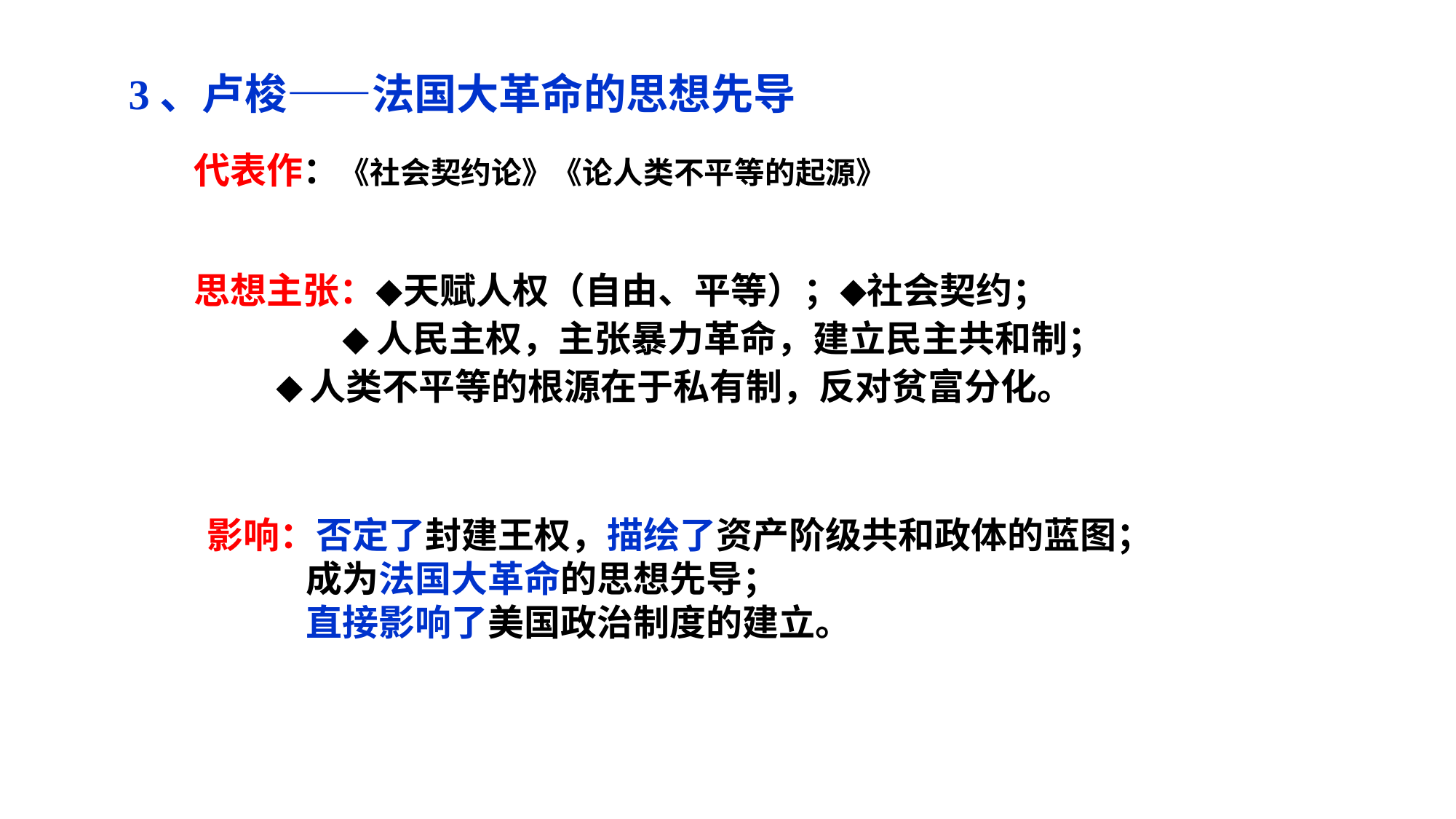

3、卢梭——法国大革命的思想先导
代表作：《社会契约论》《论人类不平等的起源》
思想主张：◆天赋人权（自由、平等）；◆社会契约；
                        ◆人民主权，主张暴力革命，建立民主共和制；
          ◆人类不平等的根源在于私有制，反对贫富分化。
影响：否定了封建王权，描绘了资产阶级共和政体的蓝图；
           成为法国大革命的思想先导；
           直接影响了美国政治制度的建立。